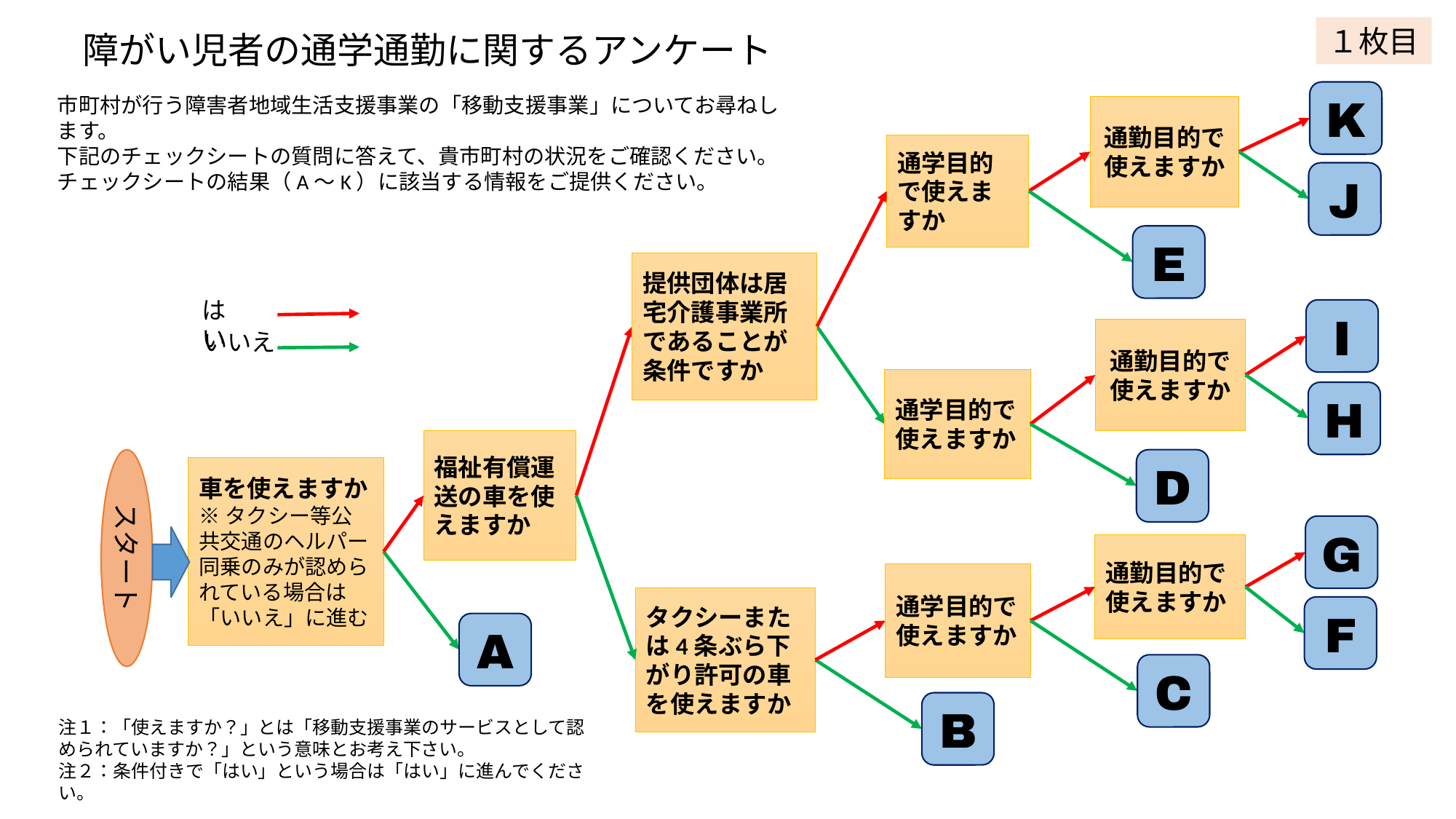

１枚目
# 障がい児者の通学通勤に関するアンケート
K
市町村が行う障害者地域生活支援事業の「移動支援事業」についてお尋ねします。
下記のチェックシートの質問に答えて、貴市町村の状況をご確認ください。
チェックシートの結果（A～K）に該当する情報をご提供ください。
通勤目的で使えますか
通学目的で使えますか
J
E
提供団体は居宅介護事業所であることが条件ですか
は　い
I
通勤目的で使えますか
いいえ
通学目的で使えますか
H
福祉有償運送の車を使えますか
D
スタート
車を使えますか
※タクシー等公共交通のヘルパー同乗のみが認められている場合は「いいえ」に進む
G

通勤目的で使えますか
通学目的で使えますか
タクシーまたは4条ぶら下がり許可の車を使えますか
F
A
C
B
注１：「使えますか？」とは「移動支援事業のサービスとして認められていますか？」という意味とお考え下さい。
注２：条件付きで「はい」という場合は「はい」に進んでください。